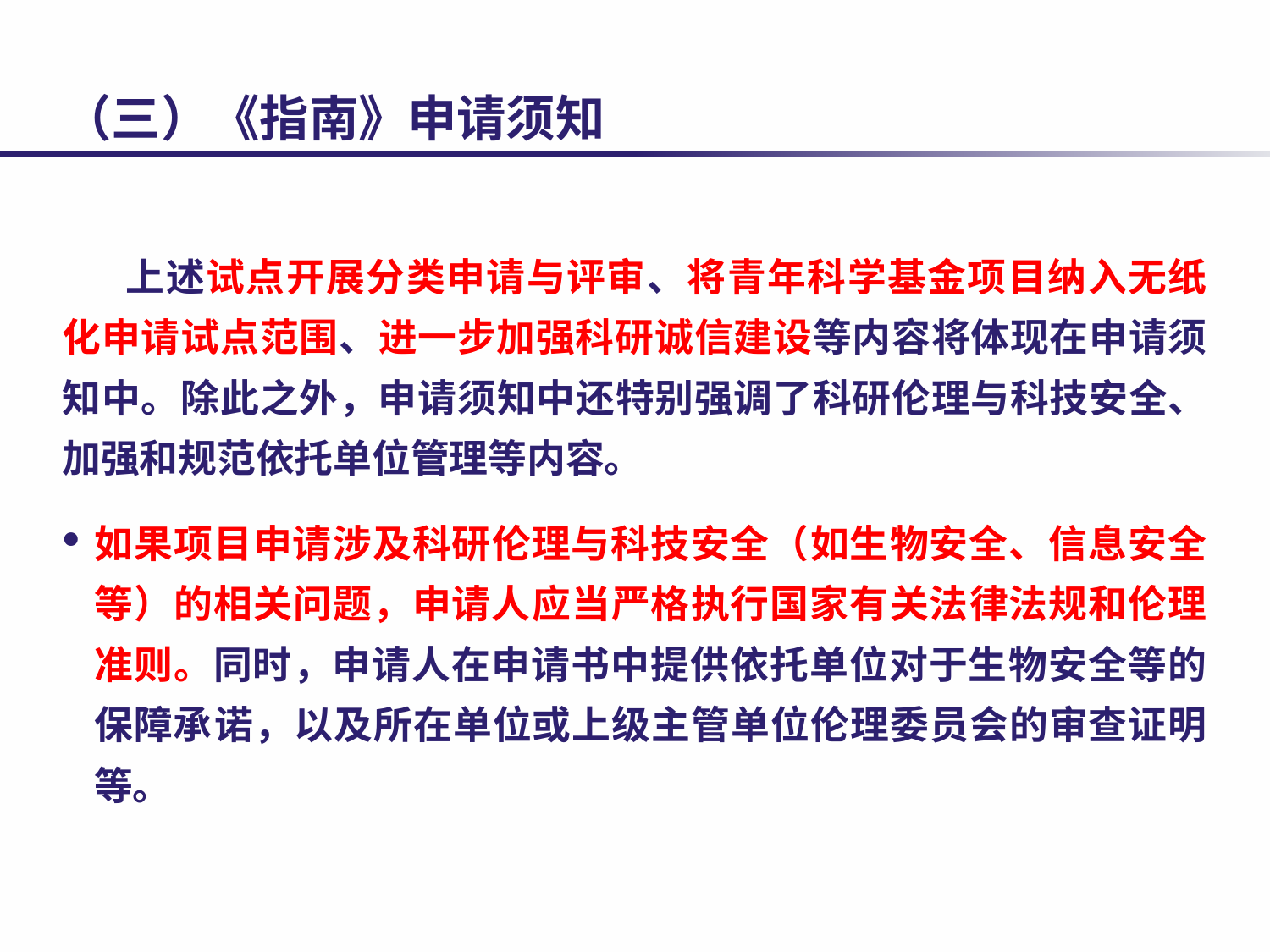

# （三）《指南》申请须知
上述试点开展分类申请与评审、将青年科学基金项目纳入无纸化申请试点范围、进一步加强科研诚信建设等内容将体现在申请须知中。除此之外，申请须知中还特别强调了科研伦理与科技安全、加强和规范依托单位管理等内容。
如果项目申请涉及科研伦理与科技安全（如生物安全、信息安全等）的相关问题，申请人应当严格执行国家有关法律法规和伦理准则。同时，申请人在申请书中提供依托单位对于生物安全等的保障承‍诺，以及所在单位或上级主管单位伦理委员会的审查证明等。